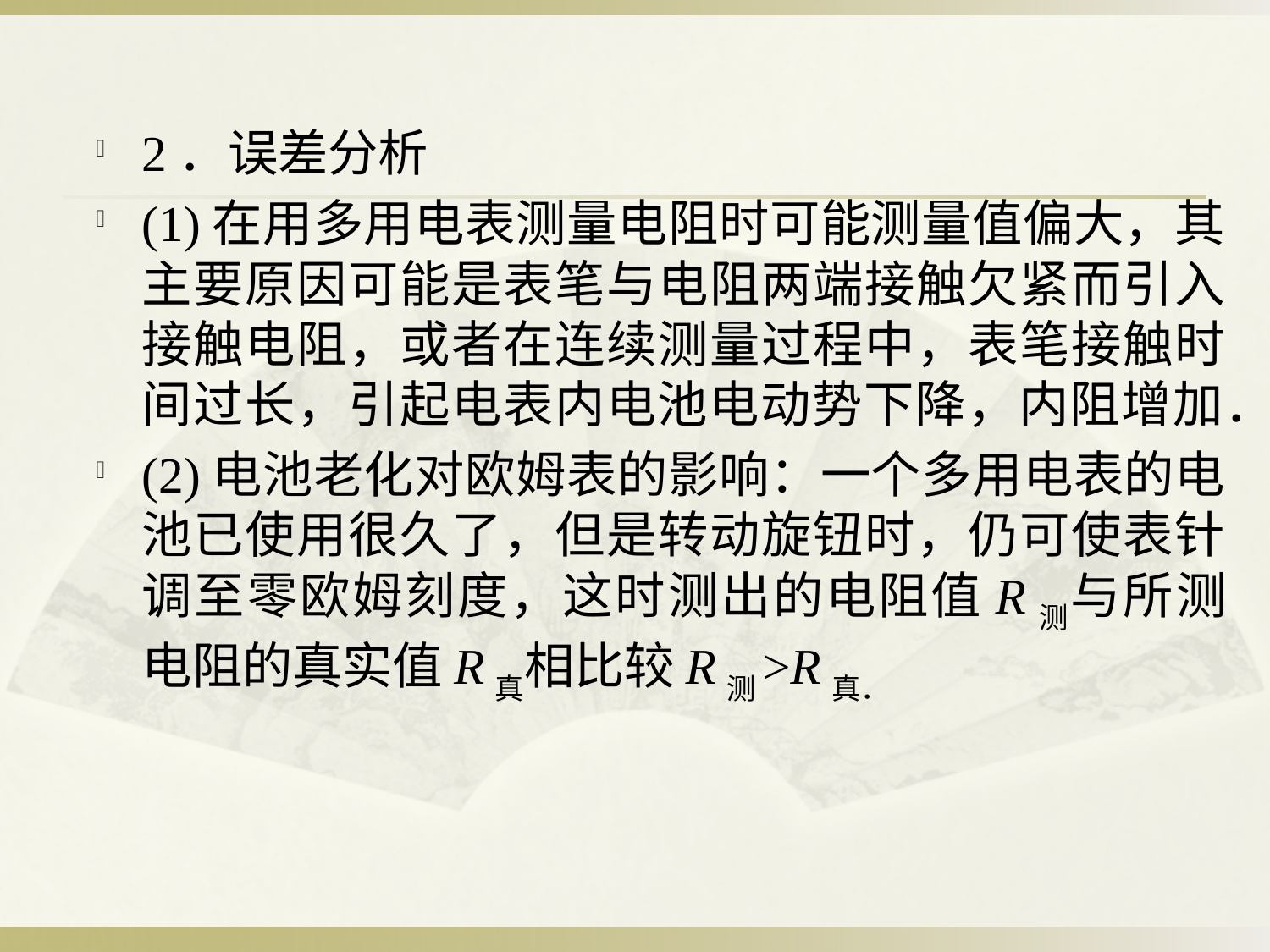

2．误差分析
(1)在用多用电表测量电阻时可能测量值偏大，其主要原因可能是表笔与电阻两端接触欠紧而引入接触电阻，或者在连续测量过程中，表笔接触时间过长，引起电表内电池电动势下降，内阻增加．
(2)电池老化对欧姆表的影响：一个多用电表的电池已使用很久了，但是转动旋钮时，仍可使表针调至零欧姆刻度，这时测出的电阻值R测与所测电阻的真实值R真相比较R测>R真．